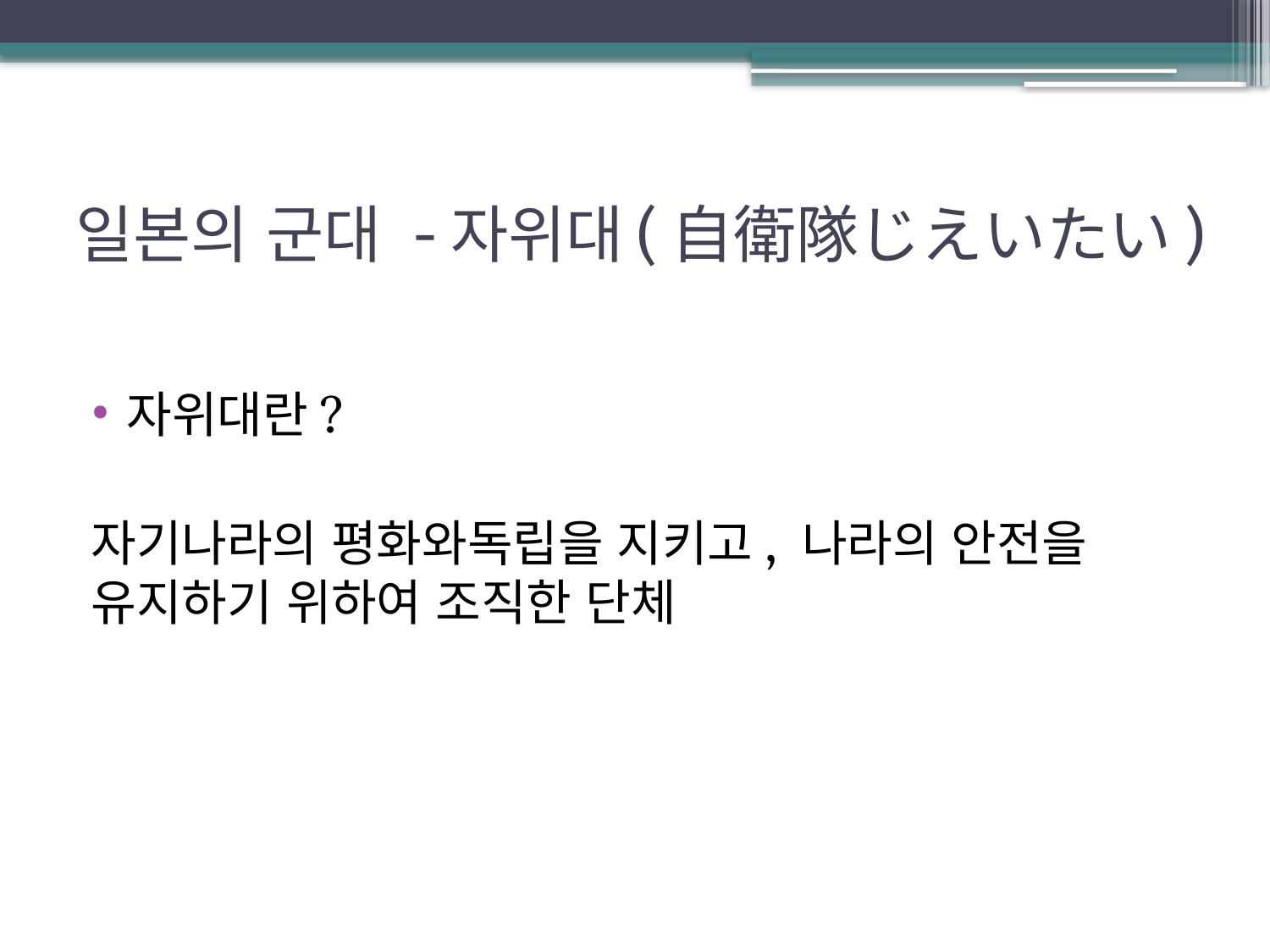

# 일본의 군대 -자위대(自衛隊じえいたい)

자위대란?

자기나라의 평화와독립을 지키고, 나라의 안전을 유지하기 위하여 조직한 단체